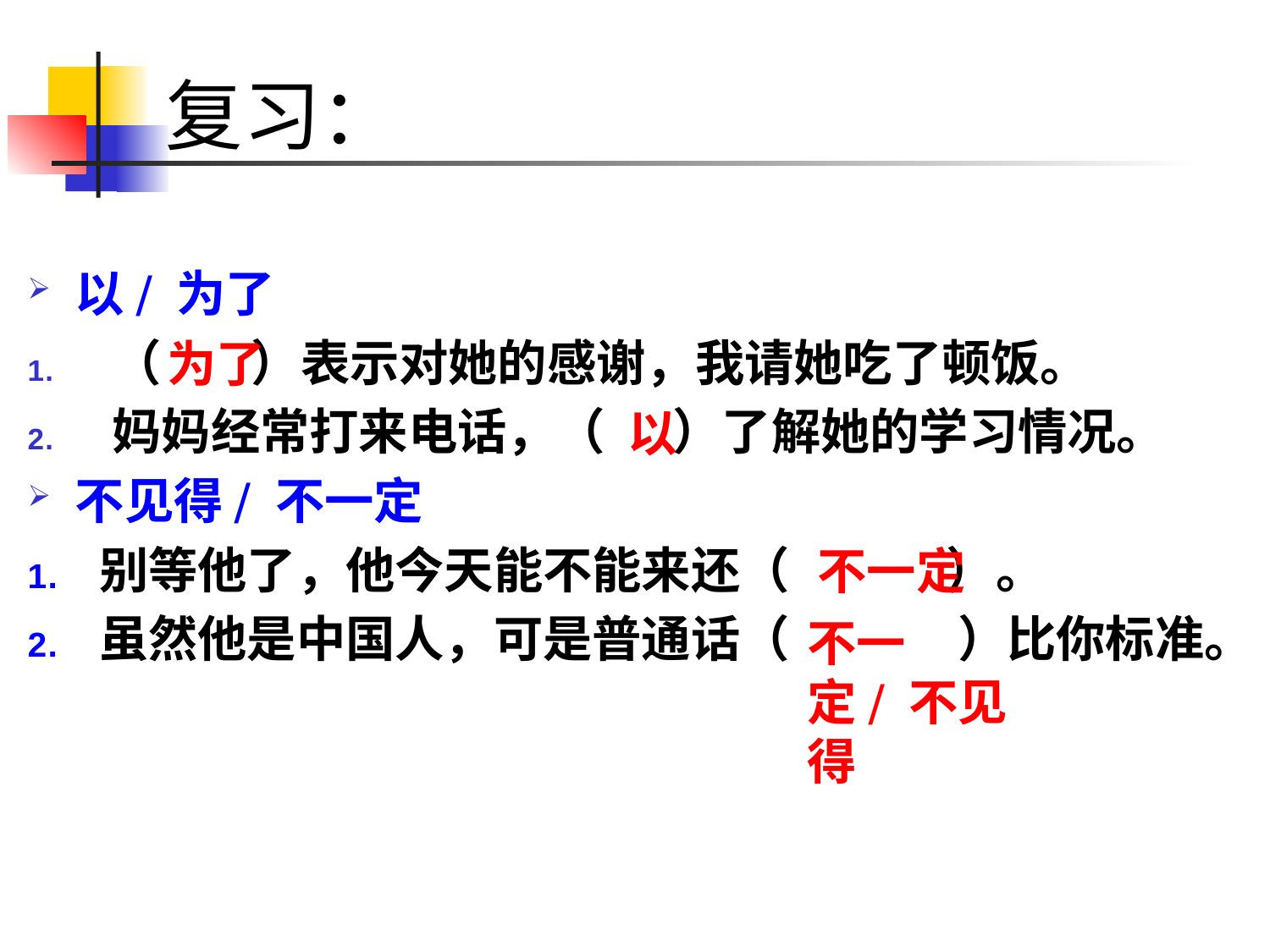

# 复习：
以/为了
（        ）表示对她的感谢，我请她吃了顿饭。
妈妈经常打来电话，（      ）了解她的学习情况。
不见得/不一定
别等他了，他今天能不能来还（              ）。
虽然他是中国人，可是普通话（               ）比你标准。

为了
以
不一定
不一定/不见得